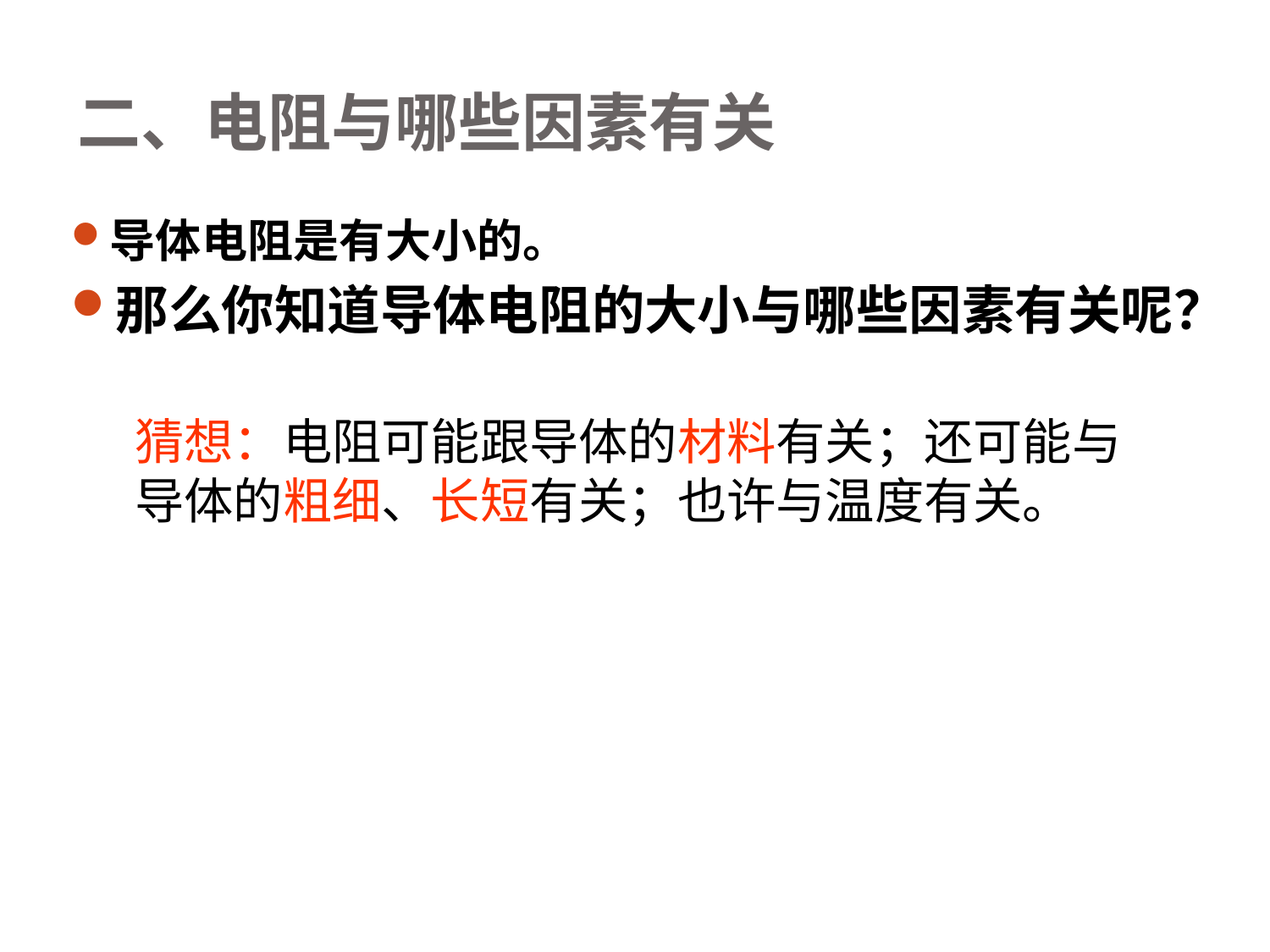

# 二、电阻与哪些因素有关
导体电阻是有大小的。
那么你知道导体电阻的大小与哪些因素有关呢？
猜想：电阻可能跟导体的材料有关；还可能与
导体的粗细、长短有关；也许与温度有关。